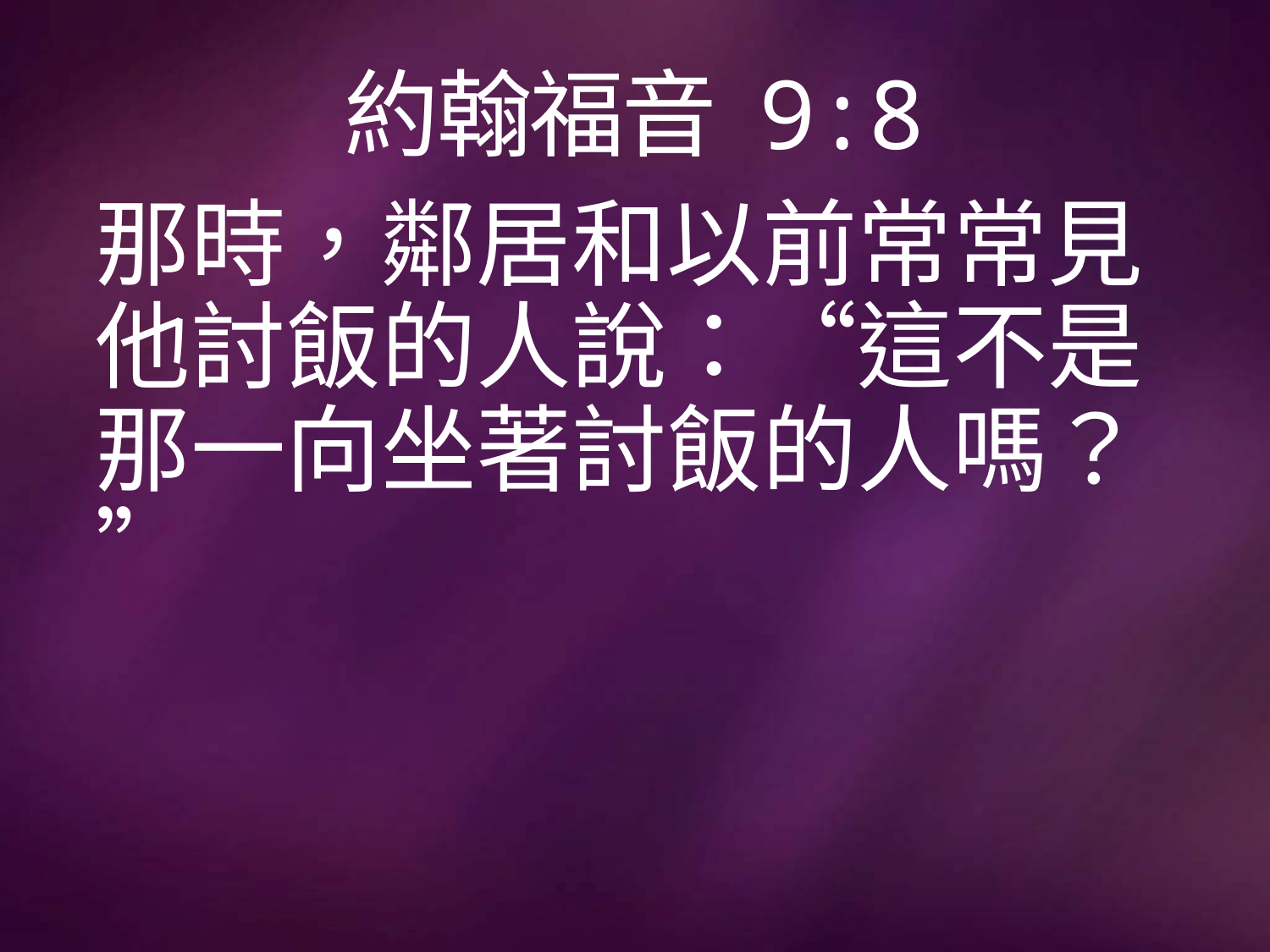

# 約翰福音 9:8
那時，鄰居和以前常常見他討飯的人說：“這不是那一向坐著討飯的人嗎？”